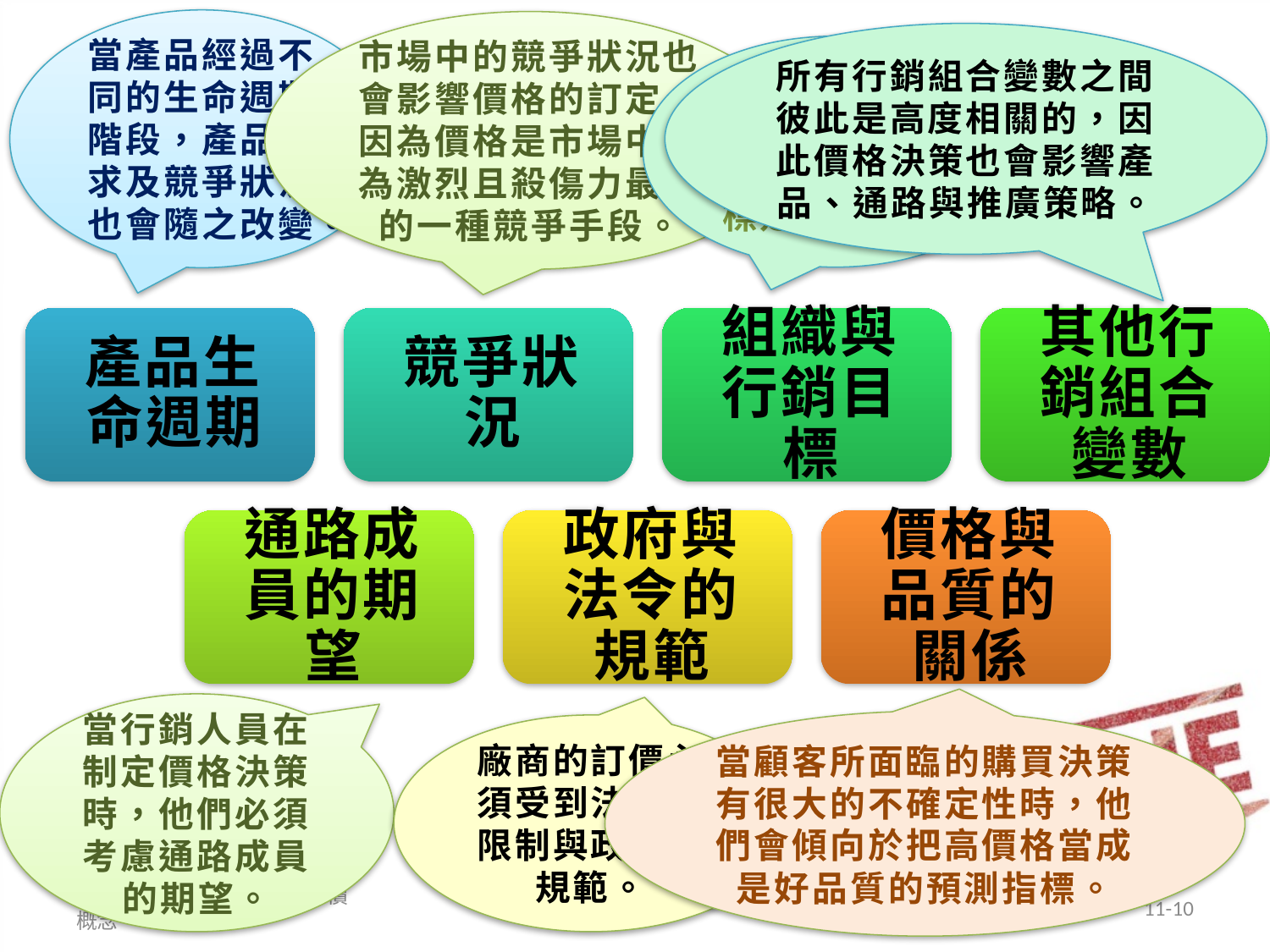

當產品經過不同的生命週期階段，產品需求及競爭狀況也會隨之改變。
市場中的競爭狀況也會影響價格的訂定，因為價格是市場中最為激烈且殺傷力最強的一種競爭手段。
# §11.2.3 影響價格的其他因素
所有行銷組合變數之間彼此是高度相關的，因此價格決策也會影響產品、通路與推廣策略。
行銷人員的訂價必須考慮價格和組織的目標是否相容。
產品生命週期
競爭狀況
組織與行銷目標
其他行銷組合變數
通路成員的期望
政府與法令的規範
價格與品質的關係
當行銷人員在制定價格決策時，他們必須考慮通路成員的期望。
當顧客所面臨的購買決策有很大的不確定性時，他們會傾向於把高價格當成是好品質的預測指標。
廠商的訂價必須受到法令的限制與政府的規範。
行銷管理   Chapter 11   訂價概念
11-10